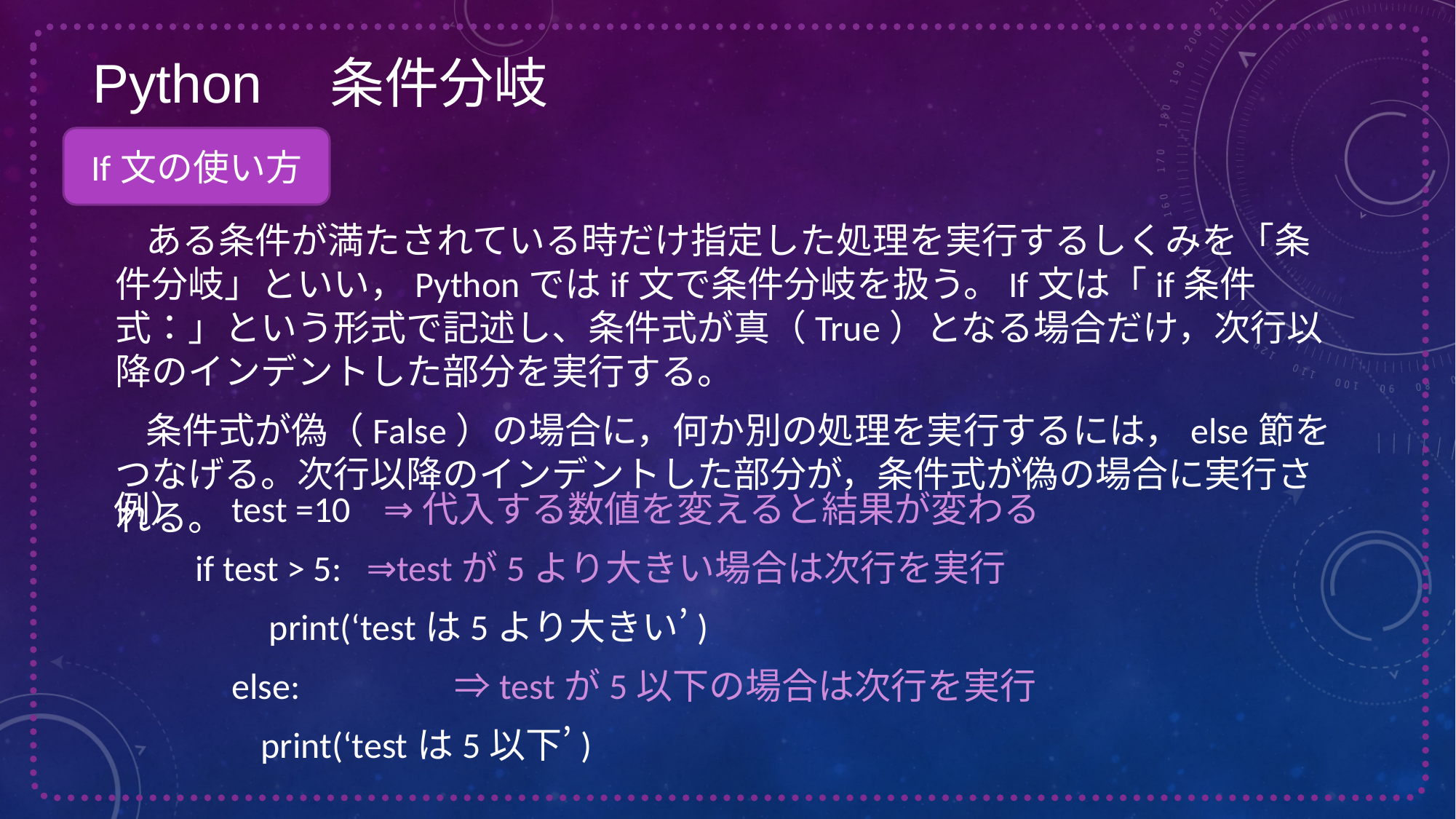

Python　条件分岐
If文の使い方
ある条件が満たされている時だけ指定した処理を実行するしくみを「条件分岐」といい，Pythonではif文で条件分岐を扱う。If文は「if条件式：」という形式で記述し、条件式が真（True）となる場合だけ，次行以降のインデントした部分を実行する。
条件式が偽（False）の場合に，何か別の処理を実行するには，else節をつなげる。次行以降のインデントした部分が，条件式が偽の場合に実行される。
例）　test =10    ⇒代入する数値を変えると結果が変わる
          if test > 5:   ⇒testが5より大きい場合は次行を実行
                   print(‘testは5より大きい’)
　　　else:　　　　⇒testが5以下の場合は次行を実行
                  print(‘testは5以下’)